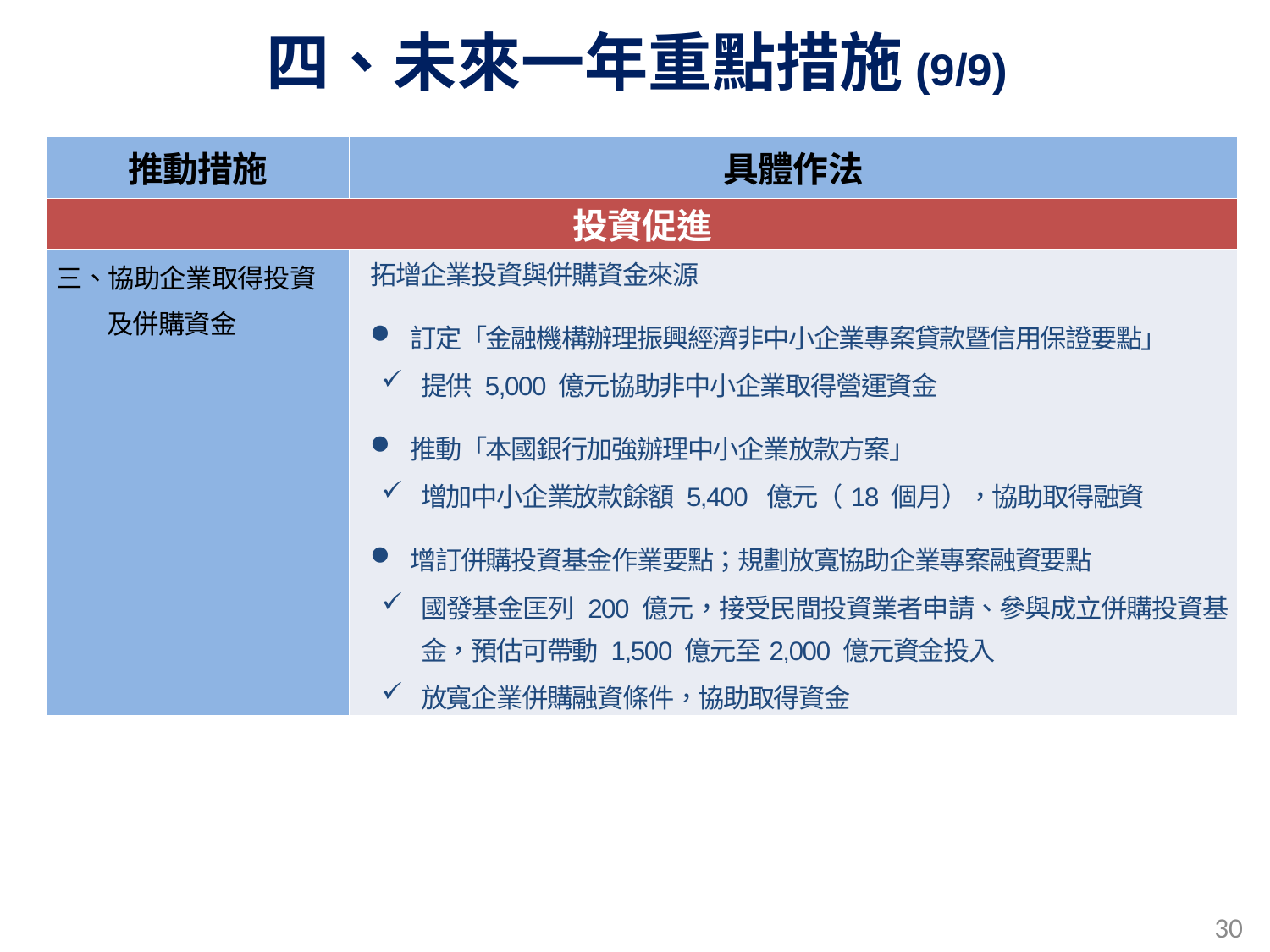

# 四、未來一年重點措施(9/9)
| 推動措施 | 具體作法 |
| --- | --- |
| 投資促進 |  |
| 三、協助企業取得投資及併購資金 | 拓增企業投資與併購資金來源 訂定「金融機構辦理振興經濟非中小企業專案貸款暨信用保證要點」 提供 5,000 億元協助非中小企業取得營運資金 推動「本國銀行加強辦理中小企業放款方案」 增加中小企業放款餘額 5,400 億元（18 個月），協助取得融資 增訂併購投資基金作業要點；規劃放寬協助企業專案融資要點 國發基金匡列 200 億元，接受民間投資業者申請、參與成立併購投資基金，預估可帶動 1,500 億元至2,000 億元資金投入 放寬企業併購融資條件，協助取得資金 |
30